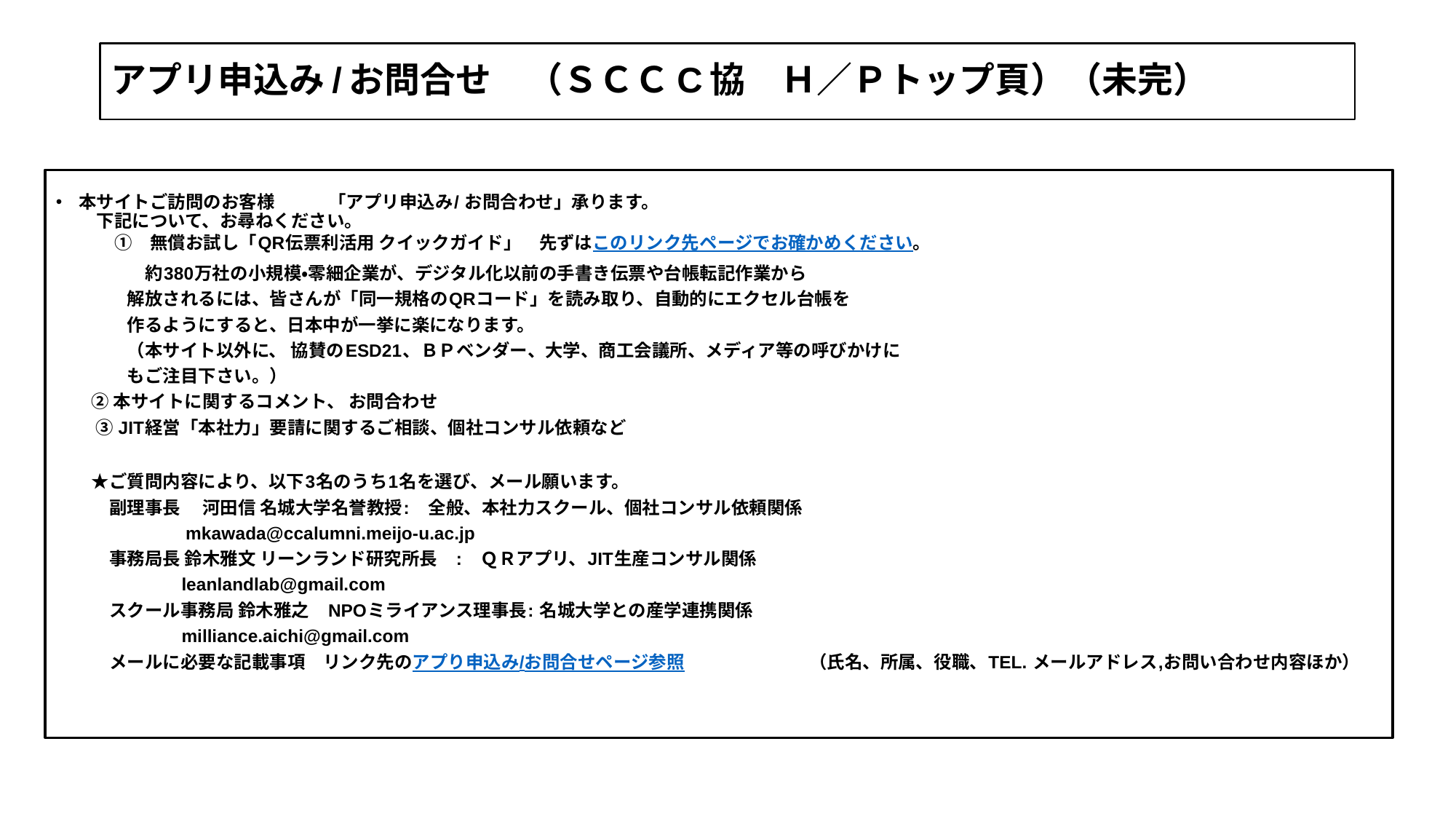

# アプリ申込み/お問合せ　（ＳＣＣC協　Ｈ／Ｐトップ頁）（未完）

本サイトご訪問のお客様　　　「アプリ申込み/ お問合わせ」承ります。
　下記について、お尋ねください。
　　①　無償お試し「QR伝票利活用 クイックガイド」　先ずはこのリンク先ページでお確かめください。
　　　　　約380万社の小規模・零細企業が、デジタル化以前の手書き伝票や台帳転記作業から
　　　　解放されるには、皆さんが「同一規格のQRコード」を読み取り、自動的にエクセル台帳を
　　　　作るようにすると、日本中が一挙に楽になります。
　　　　（本サイト以外に、 協賛のESD21、ＢＰベンダー、大学、商工会議所、メディア等の呼びかけに
　　　　もご注目下さい。）
　　② 本サイトに関するコメント、 お問合わせ　
　 　③ JIT経営「本社力」要請に関するご相談、個社コンサル依頼など
　　★ご質問内容により、以下3名のうち1名を選び、メール願います。
　　　副理事長　 河田信 名城大学名誉教授:　全般、本社力スクール、個社コンサル依頼関係
　　　　　　 　mkawada@ccalumni.meijo-u.ac.jp
　　　事務局長 鈴木雅文 リーンランド研究所長　:　ＱＲアプリ、JIT生産コンサル関係
　　　　　　　leanlandlab@gmail.com
　　　スクール事務局 鈴木雅之　NPOミライアンス理事長: 名城大学との産学連携関係
　　　　　　　milliance.aichi@gmail.com　
　　　メールに必要な記載事項　リンク先のアプり申込み/お問合せページ参照
　　　　　　　（氏名、所属、役職、TEL. メールアドレス,お問い合わせ内容ほか）